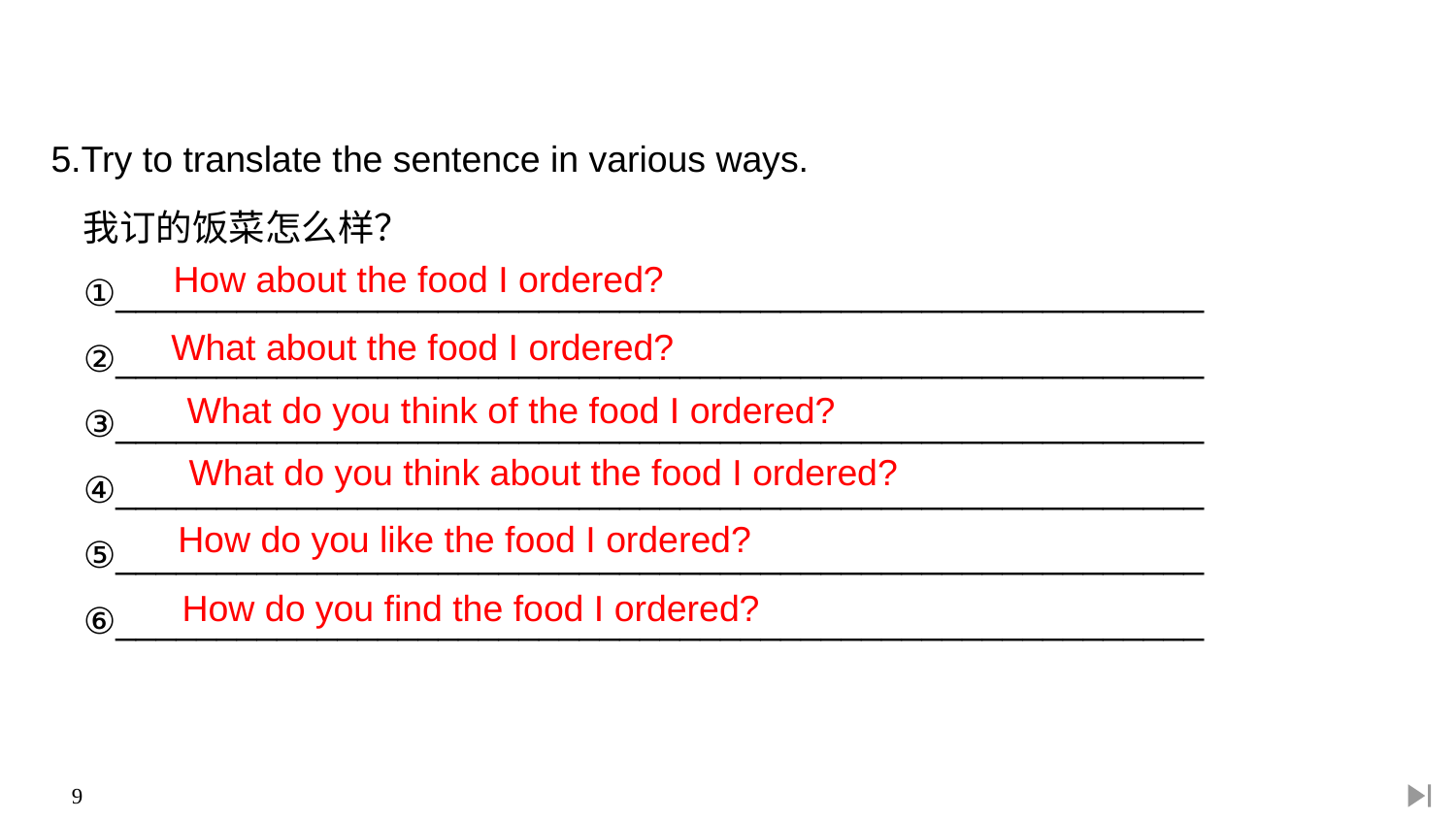

5.Try to translate the sentence in various ways.
我订的饭菜怎么样？
①______________________________________________________
②______________________________________________________
③______________________________________________________
④______________________________________________________
⑤______________________________________________________
⑥______________________________________________________
How about the food I ordered?
What about the food I ordered?
What do you think of the food I ordered?
What do you think about the food I ordered?
How do you like the food I ordered?
How do you find the food I ordered?